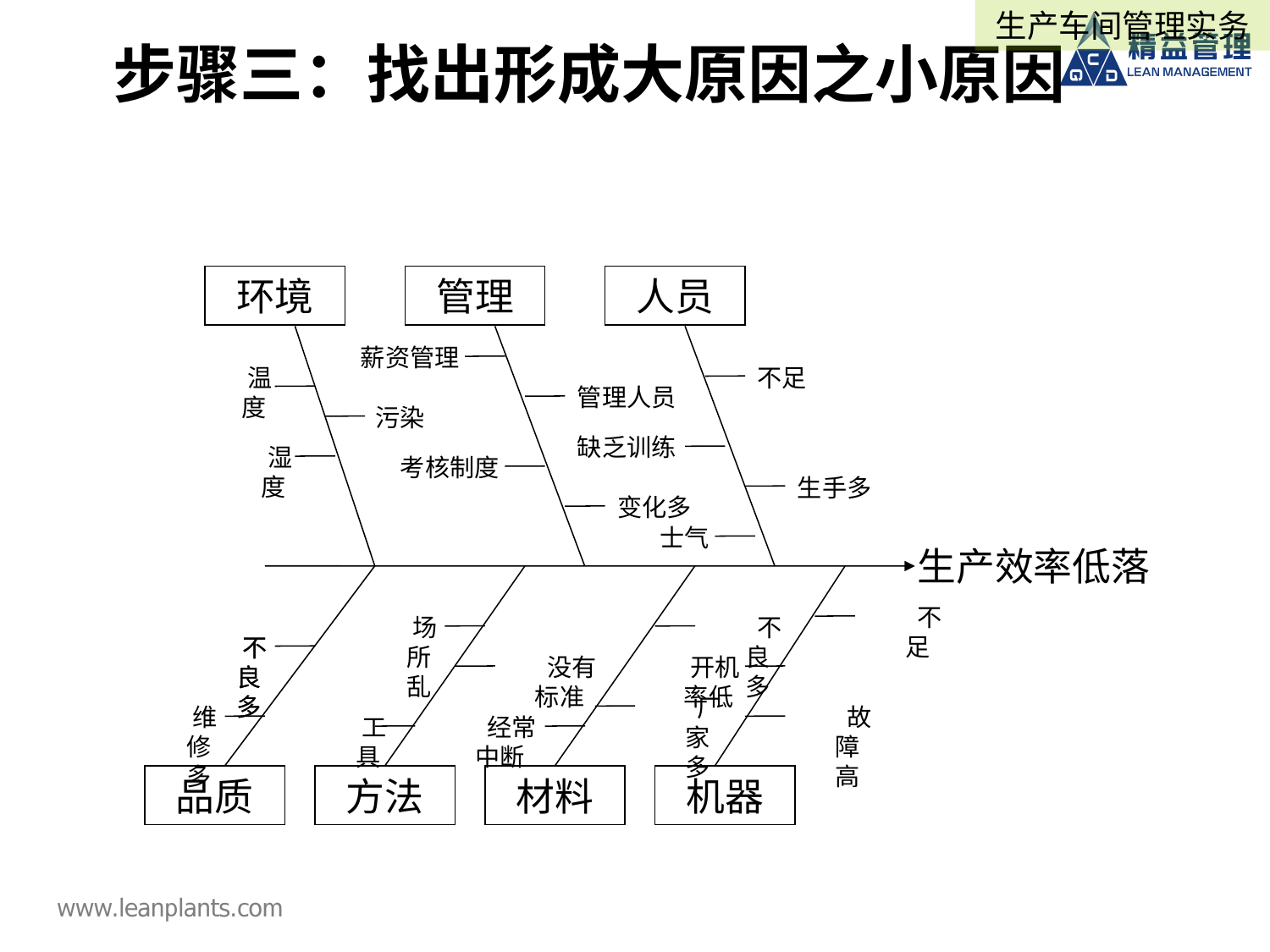

生产车间管理实务
# 步骤三：找出形成大原因之小原因

环境
管理
人员

薪资管理
温度

不足
管理人员

污染

缺乏训练
湿度
考核制度

生手多
变化多

士气

生产效率低落

不足
场所乱
不良多

不良多
不良多

没有标准
开机率低

厂家多
维修多
故障高
工具
经常中断

品质
方法
材料
机器